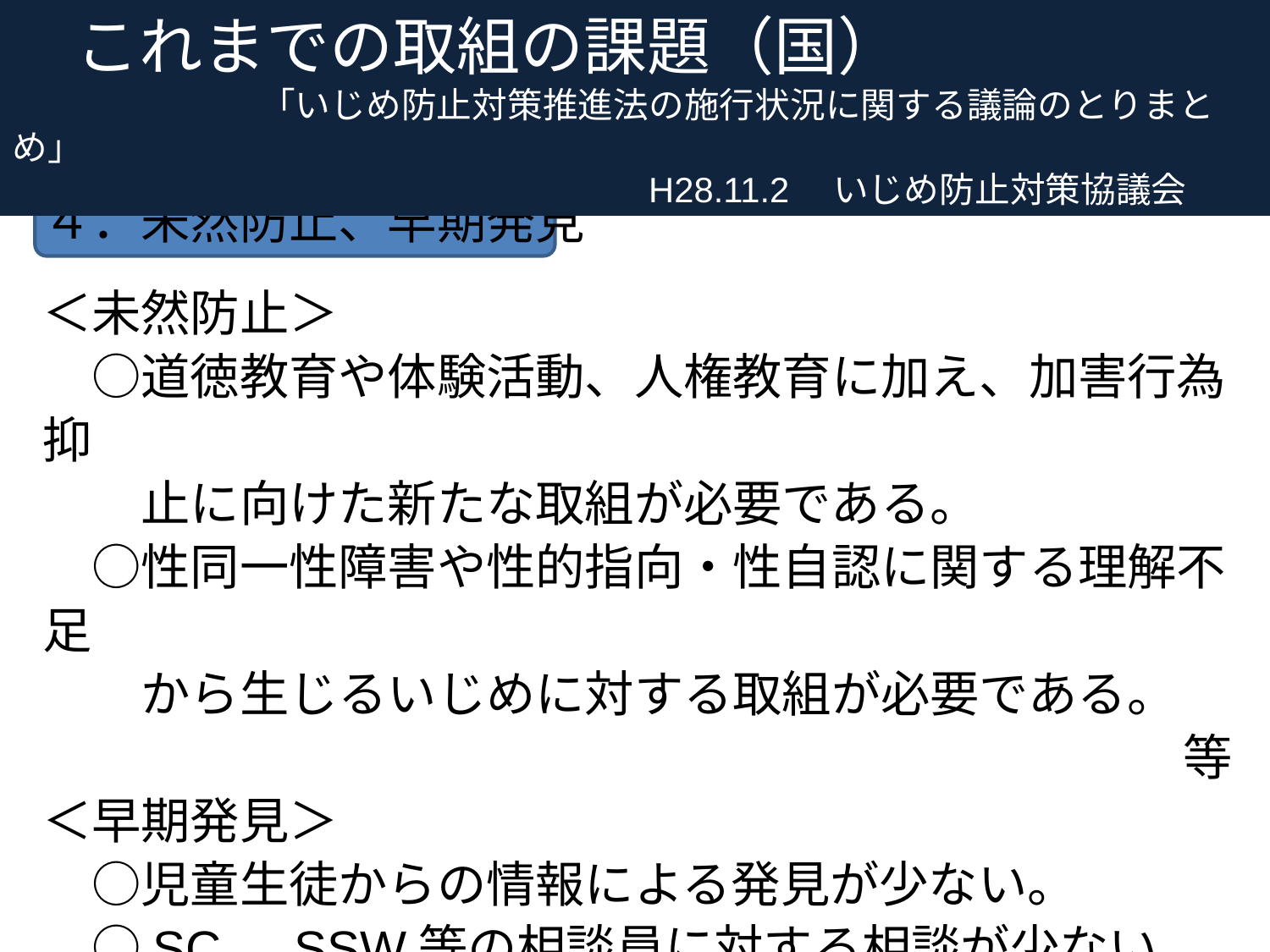

これまでの取組の課題（国）
　　　　　　　「いじめ防止対策推進法の施行状況に関する議論のとりまとめ」
H28.11.2　いじめ防止対策協議会
　これまでの取組の課題
４．未然防止、早期発見

＜未然防止＞
　○道徳教育や体験活動、人権教育に加え、加害行為抑
　　止に向けた新たな取組が必要である。
　○性同一性障害や性的指向・性自認に関する理解不足
　　から生じるいじめに対する取組が必要である。
等
＜早期発見＞
　○児童生徒からの情報による発見が少ない。
　○SC、SSW等の相談員に対する相談が少ない。
等